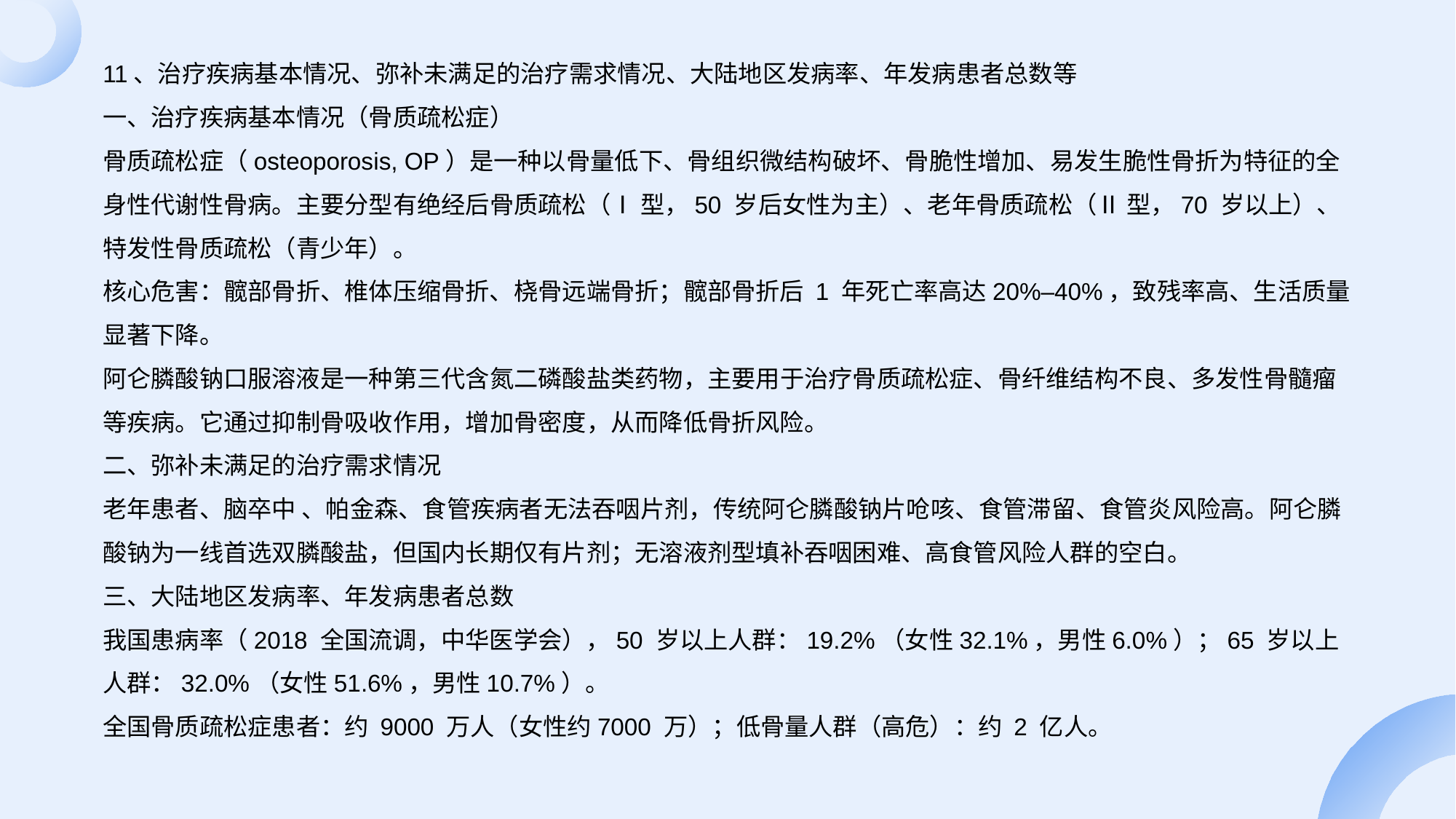

11、治疗疾病基本情况、弥补未满足的治疗需求情况、大陆地区发病率、年发病患者总数等
一、治疗疾病基本情况（骨质疏松症）
骨质疏松症（osteoporosis, OP）是一种以骨量低下、骨组织微结构破坏、骨脆性增加、易发生脆性骨折为特征的全身性代谢性骨病。主要分型有绝经后骨质疏松（Ⅰ 型，50 岁后女性为主）、老年骨质疏松（Ⅱ 型，70 岁以上）、特发性骨质疏松（青少年）。
核心危害：髋部骨折、椎体压缩骨折、桡骨远端骨折；髋部骨折后 1 年死亡率高达20%–40%，致残率高、生活质量显著下降。
阿仑膦酸钠口服溶液是一种第三代含氮二磷酸盐类药物，主要用于治疗骨质疏松症、骨纤维结构不良、多发性骨髓瘤等疾病。它通过抑制骨吸收作用，增加骨密度，从而降低骨折风险。
二、弥补未满足的治疗需求情况
老年患者、脑卒中 、帕金森、食管疾病者无法吞咽片剂，传统阿仑膦酸钠片呛咳、食管滞留、食管炎风险高。阿仑膦酸钠为一线首选双膦酸盐，但国内长期仅有片剂；无溶液剂型填补吞咽困难、高食管风险人群的空白。
三、大陆地区发病率、年发病患者总数
我国患病率（2018 全国流调，中华医学会），50 岁以上人群：19.2%（女性32.1%，男性6.0%）；65 岁以上人群：32.0%（女性51.6%，男性10.7%）。
全国骨质疏松症患者：约 9000 万人（女性约7000 万）；低骨量人群（高危）：约 2 亿人。